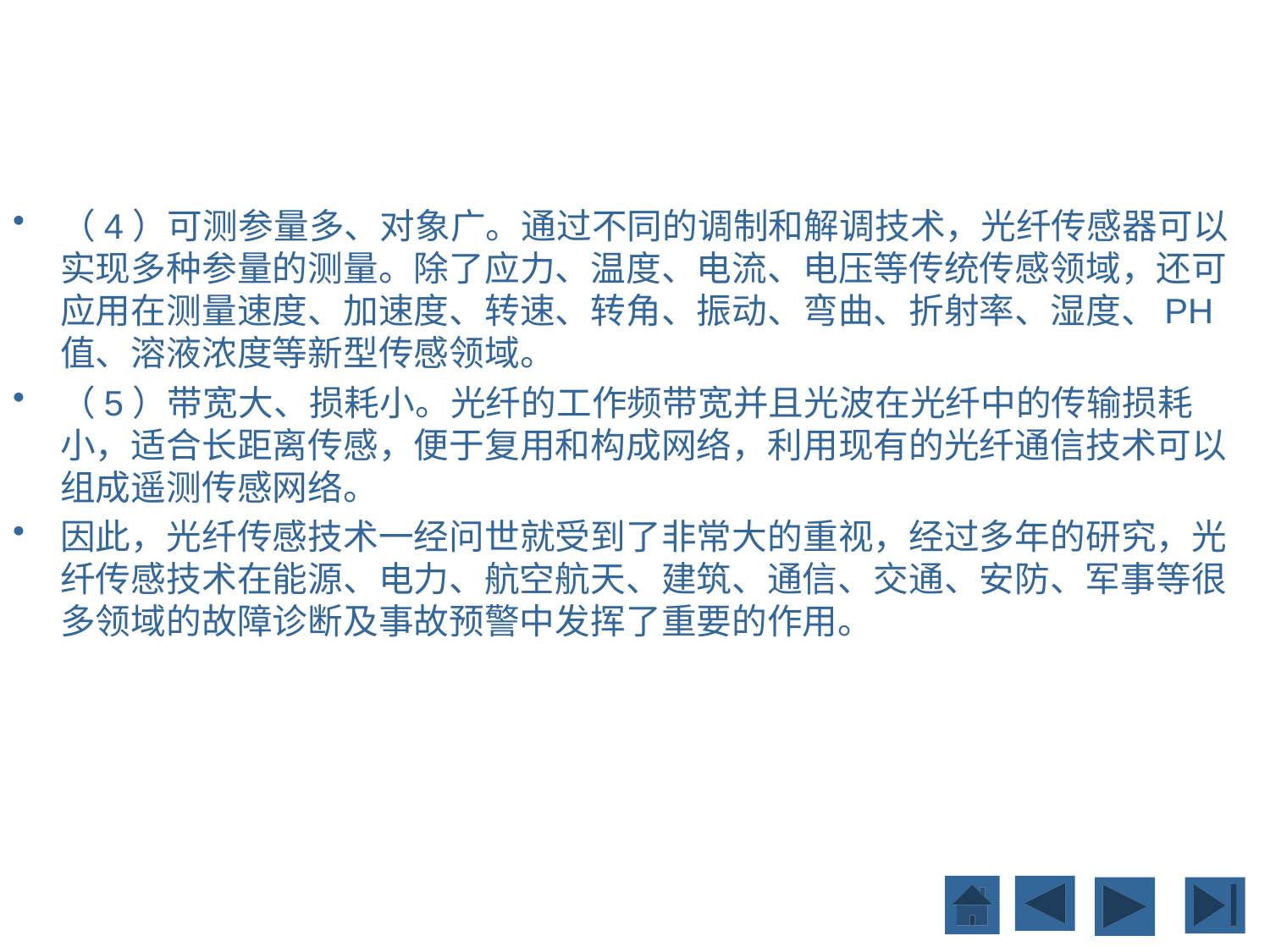

（4）可测参量多、对象广。通过不同的调制和解调技术，光纤传感器可以实现多种参量的测量。除了应力、温度、电流、电压等传统传感领域，还可应用在测量速度、加速度、转速、转角、振动、弯曲、折射率、湿度、PH值、溶液浓度等新型传感领域。
（5）带宽大、损耗小。光纤的工作频带宽并且光波在光纤中的传输损耗小，适合长距离传感，便于复用和构成网络，利用现有的光纤通信技术可以组成遥测传感网络。
因此，光纤传感技术一经问世就受到了非常大的重视，经过多年的研究，光纤传感技术在能源、电力、航空航天、建筑、通信、交通、安防、军事等很多领域的故障诊断及事故预警中发挥了重要的作用。